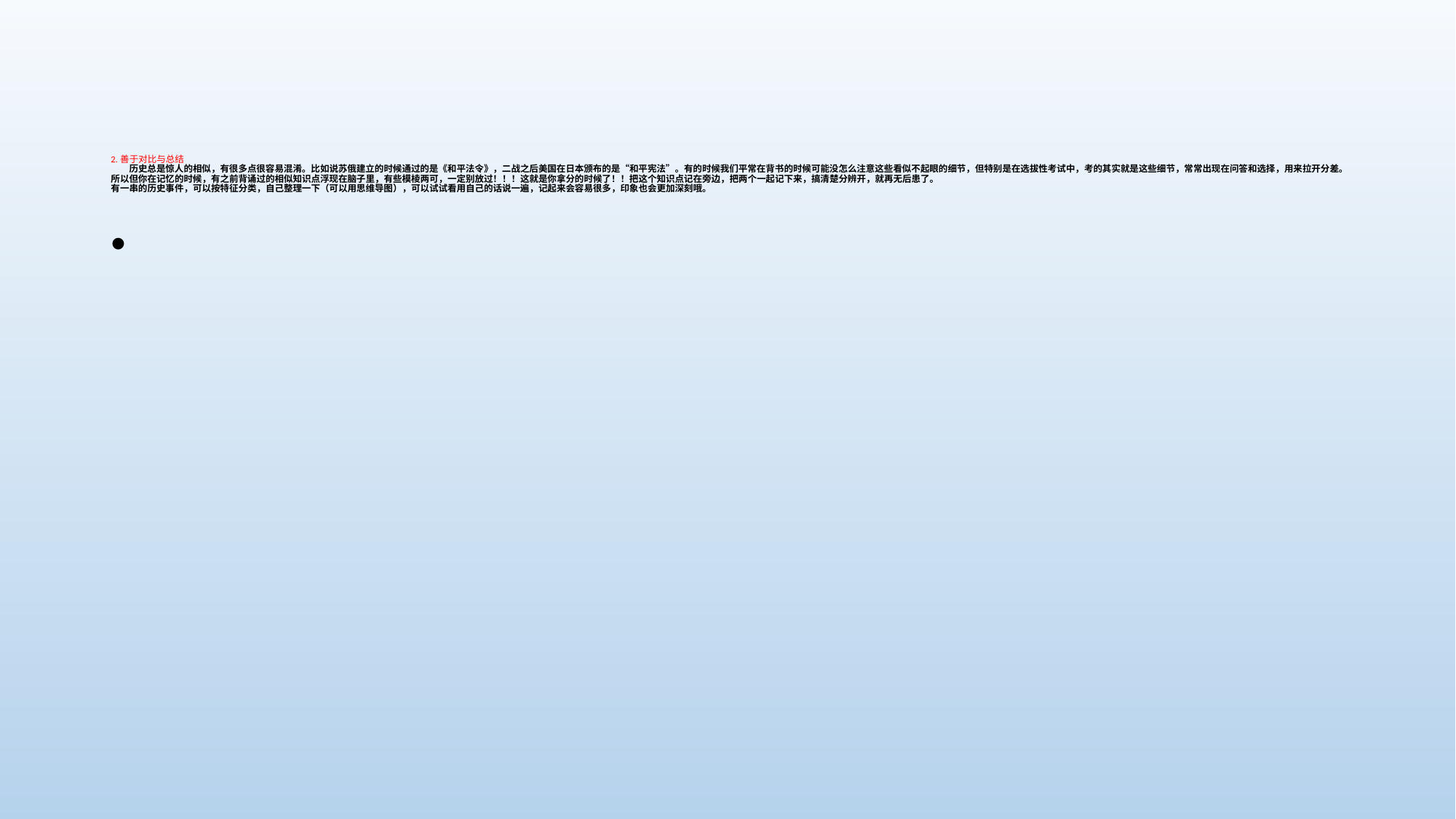

# 2. 善于对比与总结 　　历史总是惊人的相似，有很多点很容易混淆。比如说苏俄建立的时候通过的是《和平法令》，二战之后美国在日本颁布的是“和平宪法”。有的时候我们平常在背书的时候可能没怎么注意这些看似不起眼的细节，但特别是在选拔性考试中，考的其实就是这些细节，常常出现在问答和选择，用来拉开分差。所以但你在记忆的时候，有之前背诵过的相似知识点浮现在脑子里，有些模棱两可，一定别放过！！！这就是你拿分的时候了！！把这个知识点记在旁边，把两个一起记下来，搞清楚分辨开，就再无后患了。 有一串的历史事件，可以按特征分类，自己整理一下（可以用思维导图），可以试试看用自己的话说一遍，记起来会容易很多，印象也会更加深刻哦。